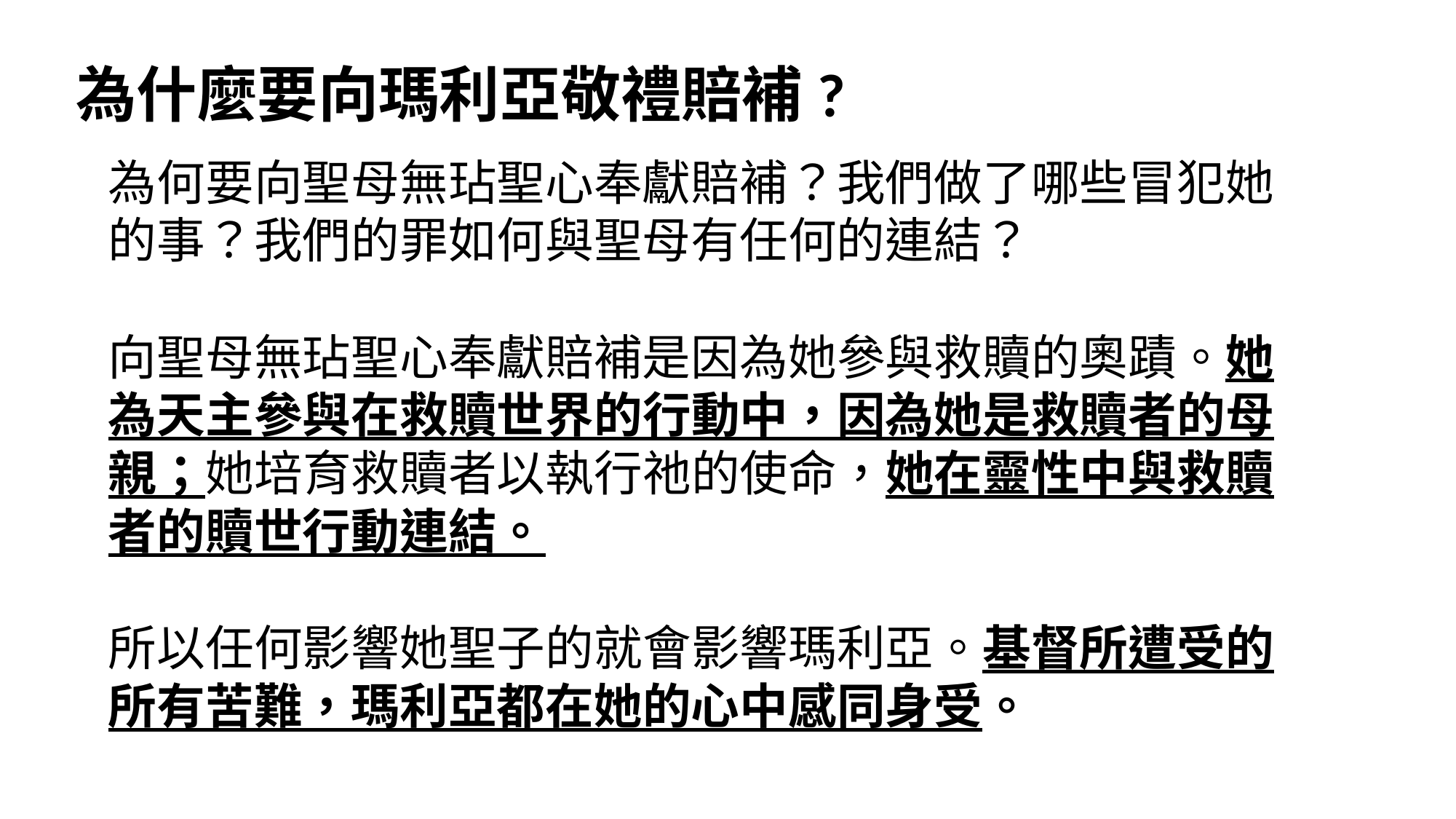

為什麼要向瑪利亞敬禮賠補?
為何要向聖母無玷聖心奉獻賠補？我們做了哪些冒犯她的事？我們的罪如何與聖母有任何的連結？

向聖母無玷聖心奉獻賠補是因為她參與救贖的奧蹟。她為天主參與在救贖世界的行動中，因為她是救贖者的母親；她培育救贖者以執行祂的使命，她在靈性中與救贖者的贖世行動連結。

所以任何影響她聖子的就會影響瑪利亞。基督所遭受的所有苦難，瑪利亞都在她的心中感同身受。